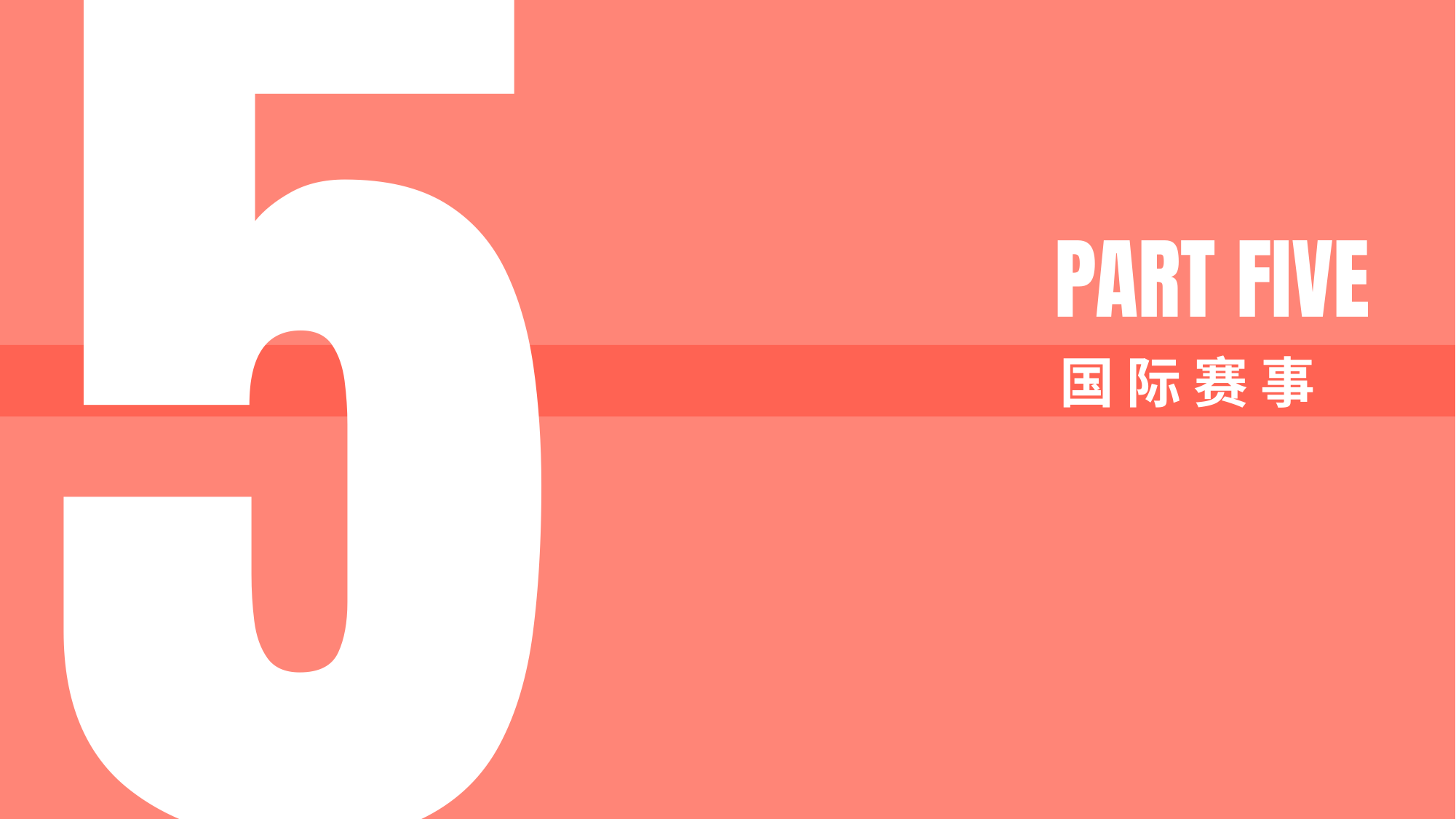

5
PART FIVE
国 际 赛 事